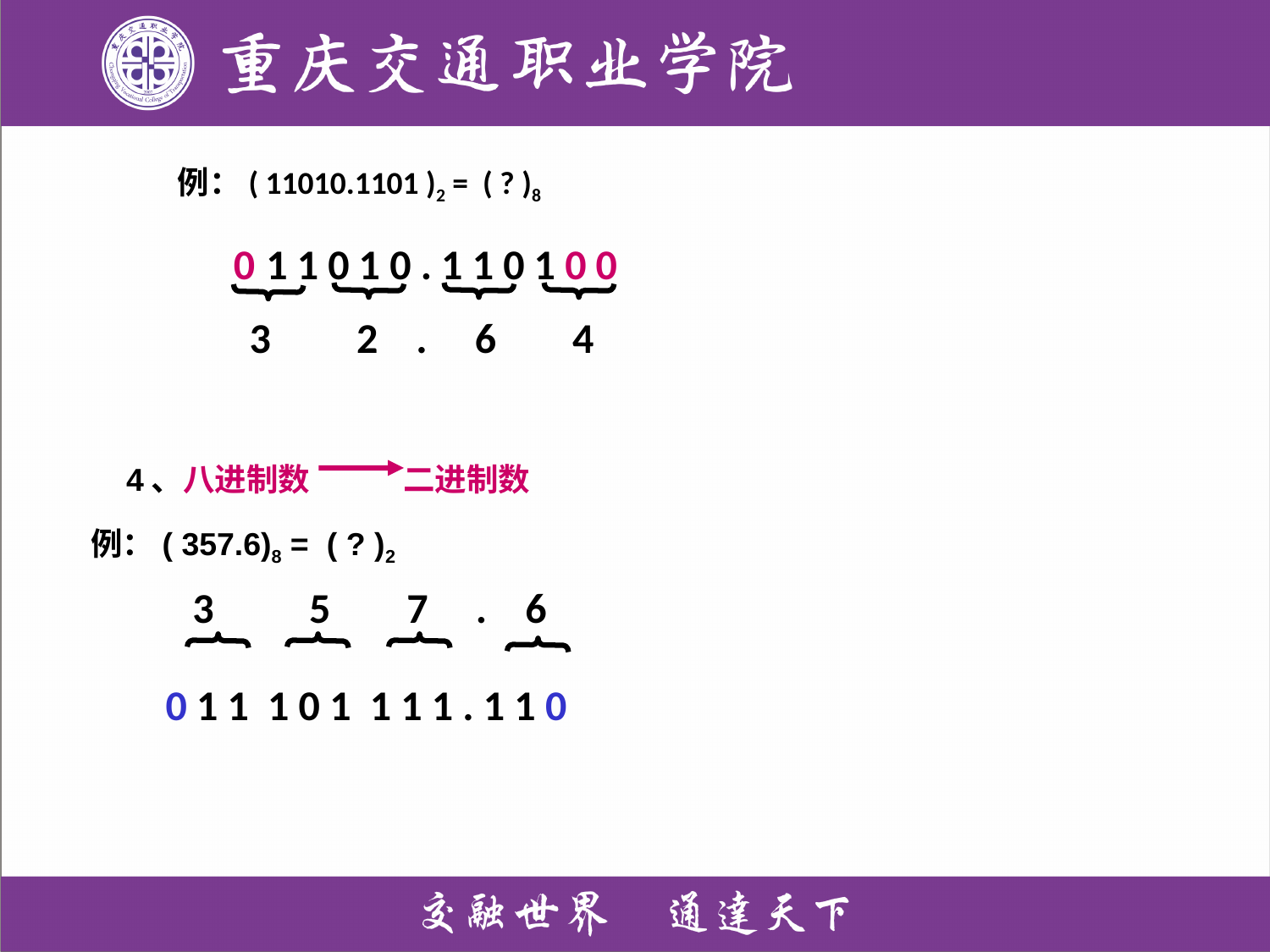

例：( 11010.1101 )2 =  ( ? )8
     0 1 1 0 1 0 . 1 1 0 1 0 0
     3         2    .     6        4

  4、八进制数             二进制数
例：( 357.6)8 =  ( ? )2
        3          5        7     .    6
        0 1 1  1 0 1  1 1 1 . 1 1 0